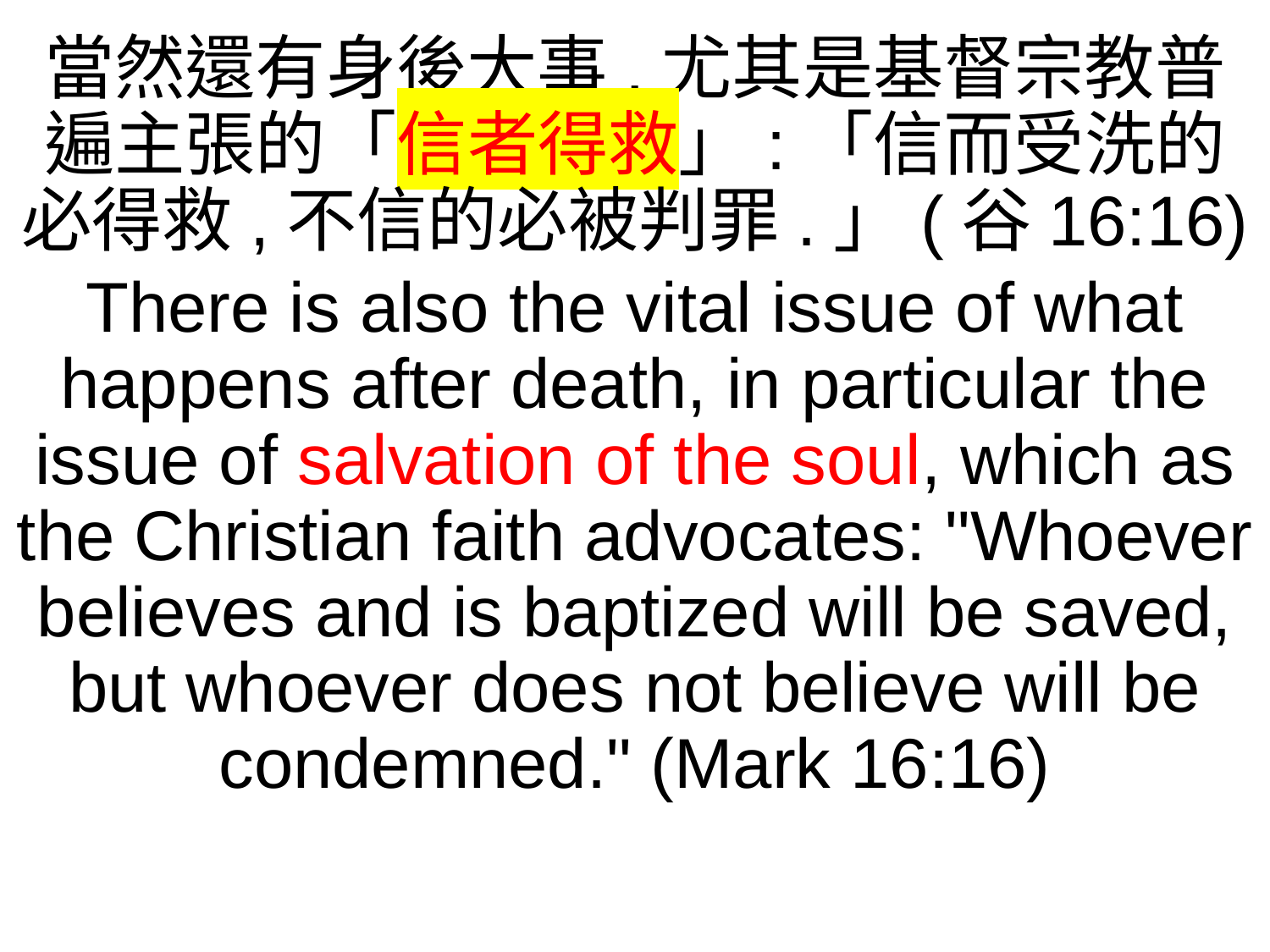

當然還有身後大事,尤其是基督宗教普遍主張的「信者得救」:「信而受洗的必得救,不信的必被判罪.」(谷16:16)
There is also the vital issue of what happens after death, in particular the issue of salvation of the soul, which as the Christian faith advocates: "Whoever believes and is baptized will be saved, but whoever does not believe will be condemned." (Mark 16:16)